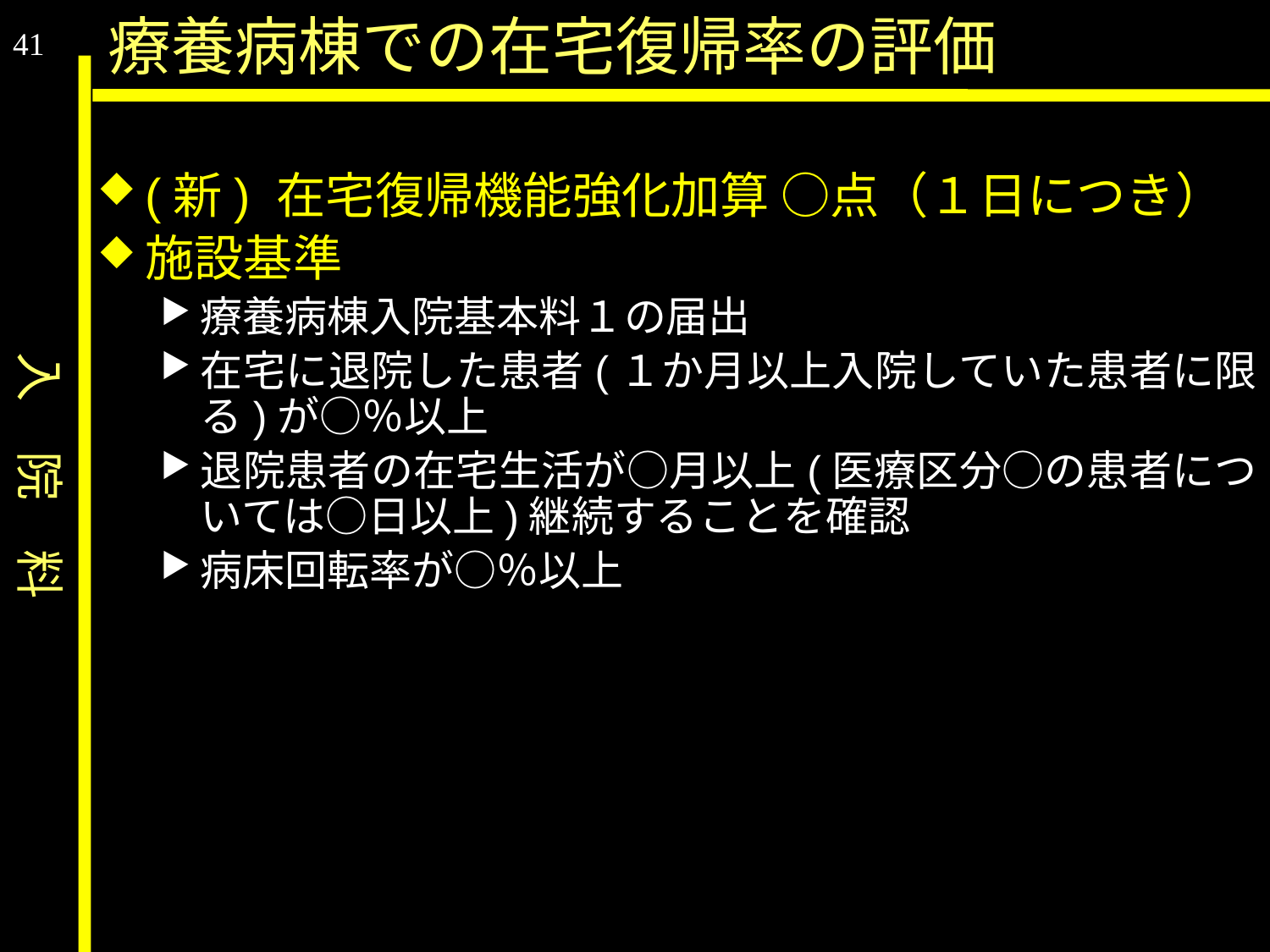

入　院　料
療養病棟での在宅復帰率の評価
41

(新) 在宅復帰機能強化加算 ○点（１日につき）
施設基準
療養病棟入院基本料１の届出
在宅に退院した患者(１か月以上入院していた患者に限る)が○％以上
退院患者の在宅生活が○月以上(医療区分○の患者については○日以上)継続することを確認
病床回転率が○％以上